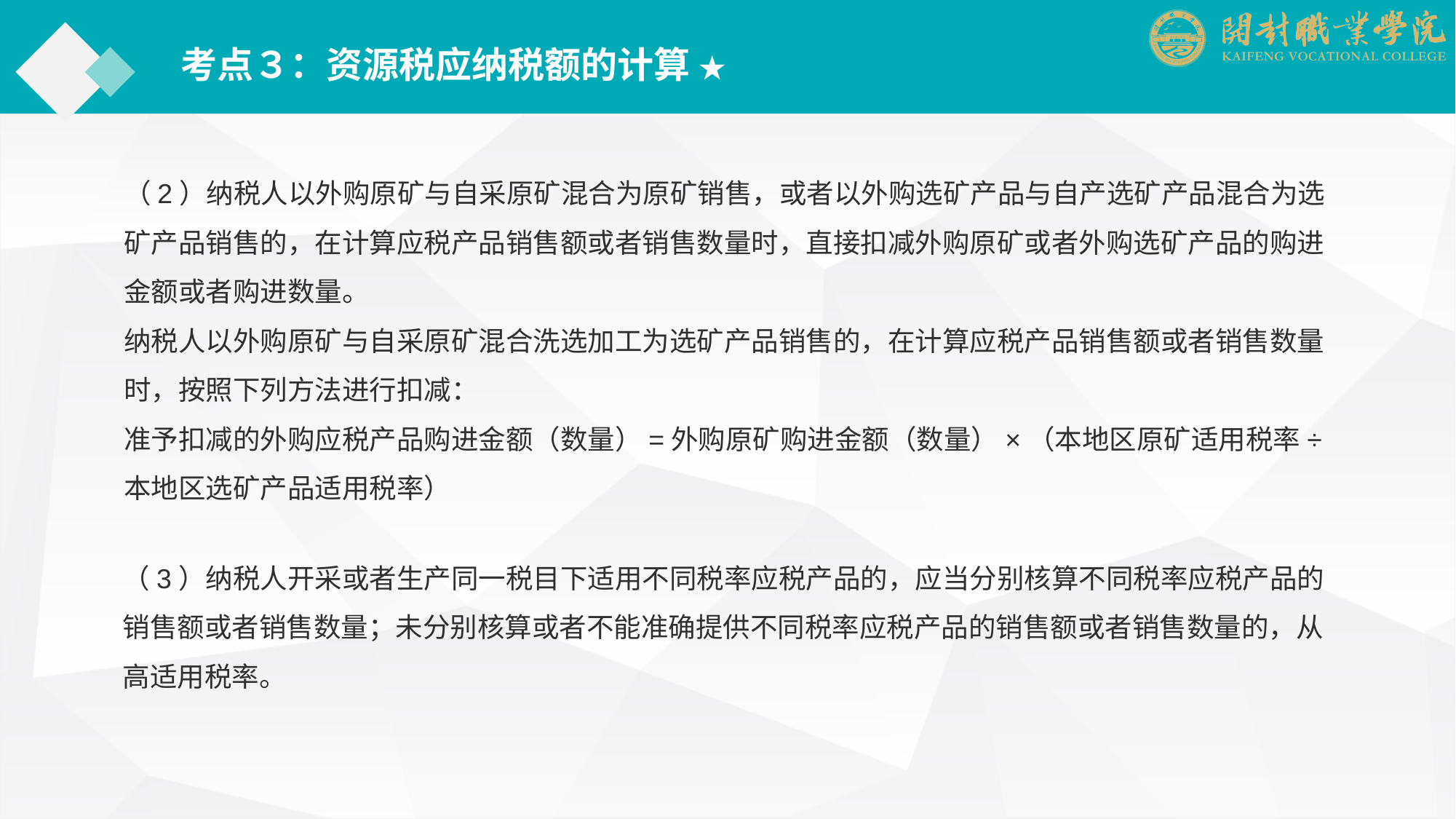

考点３：资源税应纳税额的计算 ★
（2）纳税人以外购原矿与自采原矿混合为原矿销售，或者以外购选矿产品与自产选矿产品混合为选矿产品销售的，在计算应税产品销售额或者销售数量时，直接扣减外购原矿或者外购选矿产品的购进金额或者购进数量。
纳税人以外购原矿与自采原矿混合洗选加工为选矿产品销售的，在计算应税产品销售额或者销售数量时，按照下列方法进行扣减：
准予扣减的外购应税产品购进金额（数量）=外购原矿购进金额（数量）×（本地区原矿适用税率÷本地区选矿产品适用税率）
（3）纳税人开采或者生产同一税目下适用不同税率应税产品的，应当分别核算不同税率应税产品的销售额或者销售数量；未分别核算或者不能准确提供不同税率应税产品的销售额或者销售数量的，从高适用税率。